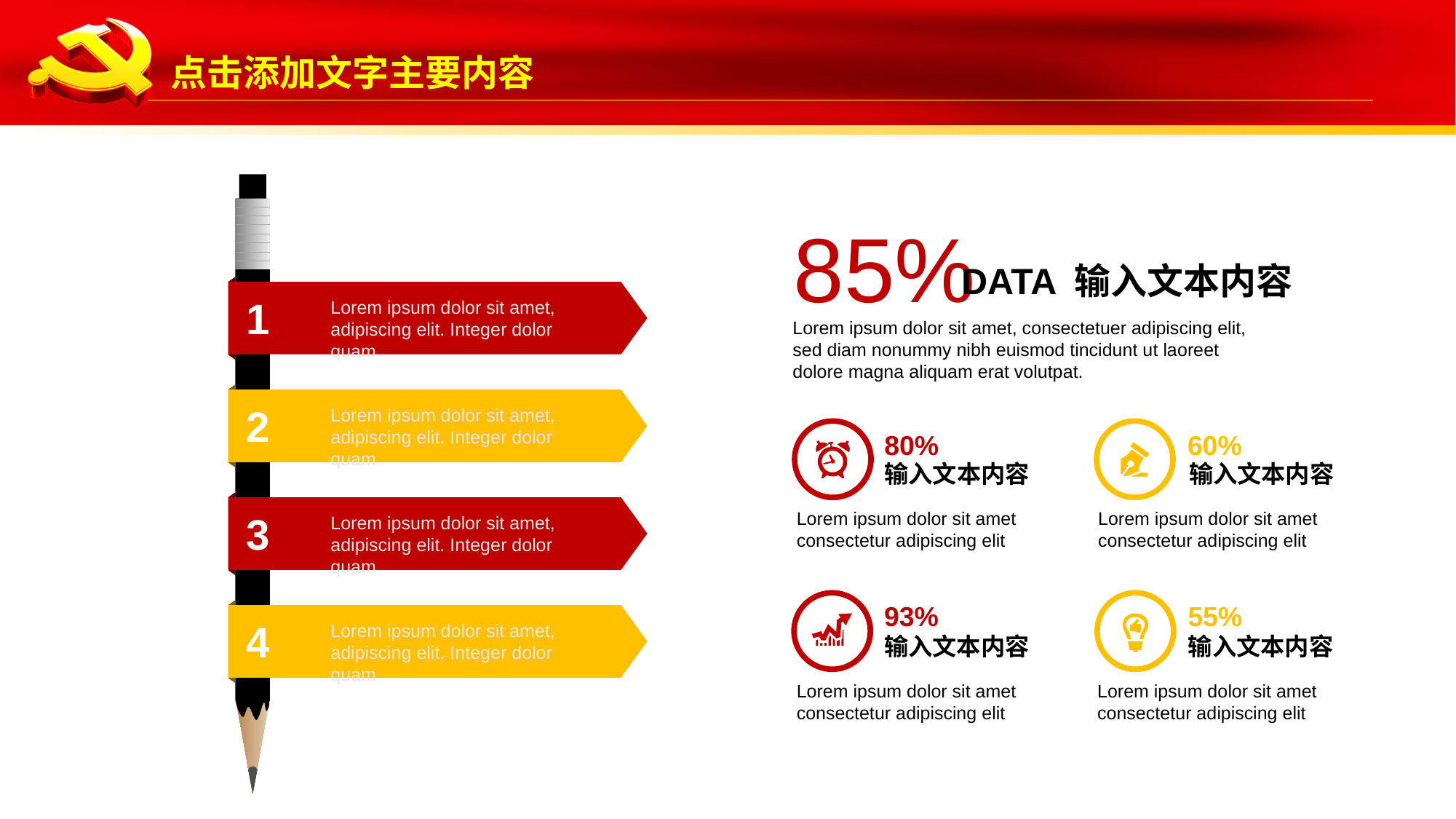

1
Lorem ipsum dolor sit amet,
adipiscing elit. Integer dolor quam

2
Lorem ipsum dolor sit amet,
adipiscing elit. Integer dolor quam

3
Lorem ipsum dolor sit amet,
adipiscing elit. Integer dolor quam

4
Lorem ipsum dolor sit amet,
adipiscing elit. Integer dolor quam

85%
DATA 输入文本内容
Lorem ipsum dolor sit amet, consectetuer adipiscing elit, sed diam nonummy nibh euismod tincidunt ut laoreet dolore magna aliquam erat volutpat.

80%
60%

输入文本内容
输入文本内容
Lorem ipsum dolor sit amet consectetur adipiscing elit
Lorem ipsum dolor sit amet consectetur adipiscing elit

93%
55%

输入文本内容
输入文本内容
Lorem ipsum dolor sit amet consectetur adipiscing elit
Lorem ipsum dolor sit amet consectetur adipiscing elit